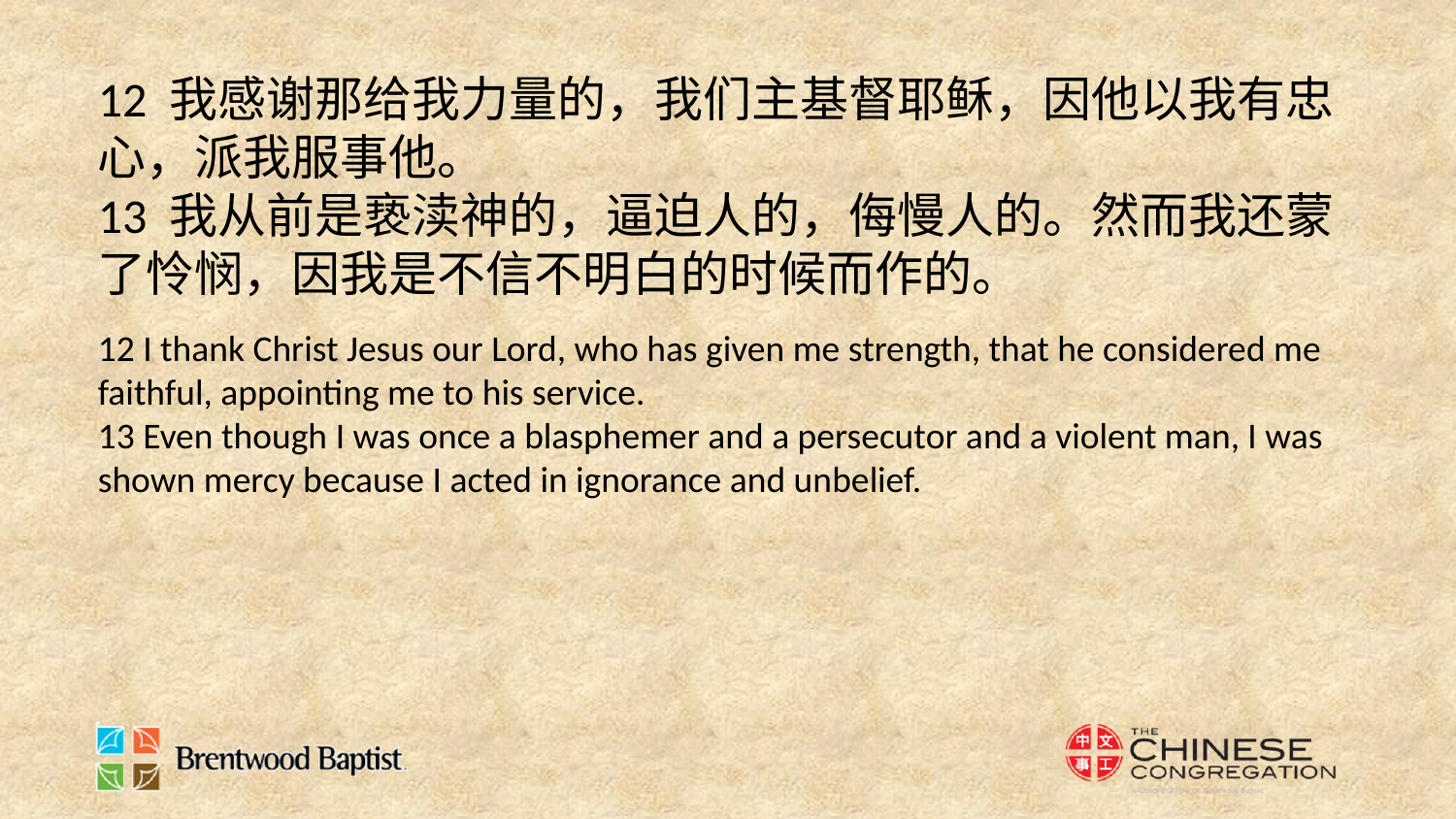

12 我感谢那给我力量的，我们主基督耶稣，因他以我有忠心，派我服事他。
13 我从前是亵渎神的，逼迫人的，侮慢人的。然而我还蒙了怜悯，因我是不信不明白的时候而作的。

12 I thank Christ Jesus our Lord, who has given me strength, that he considered me faithful, appointing me to his service.
13 Even though I was once a blasphemer and a persecutor and a violent man, I was shown mercy because I acted in ignorance and unbelief.